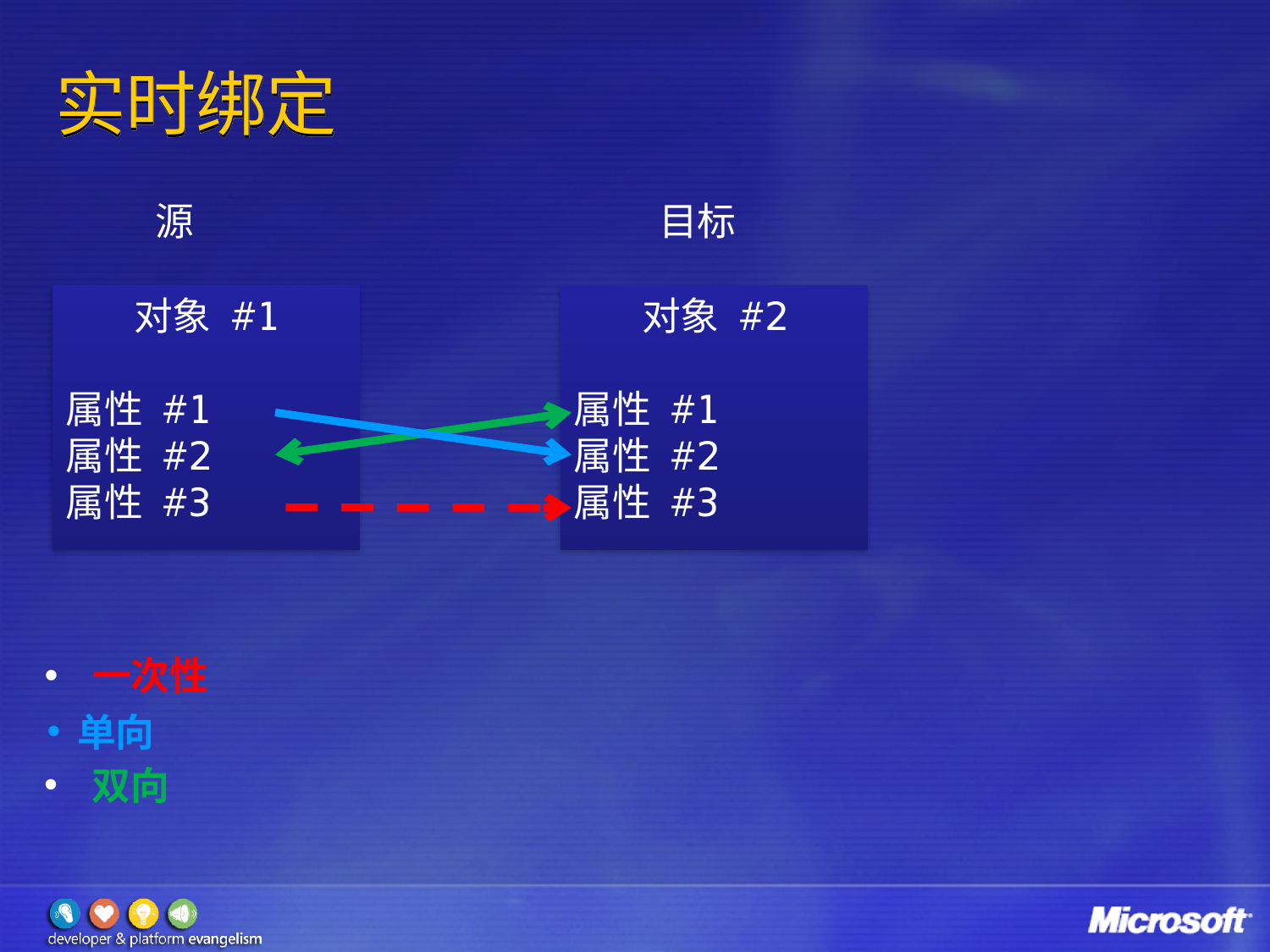

# 实时绑定
源
目标
对象 #1

属性 #1
属性 #2
属性 #3
对象 #2

属性 #1
属性 #2
属性 #3
 一次性
单向
 双向